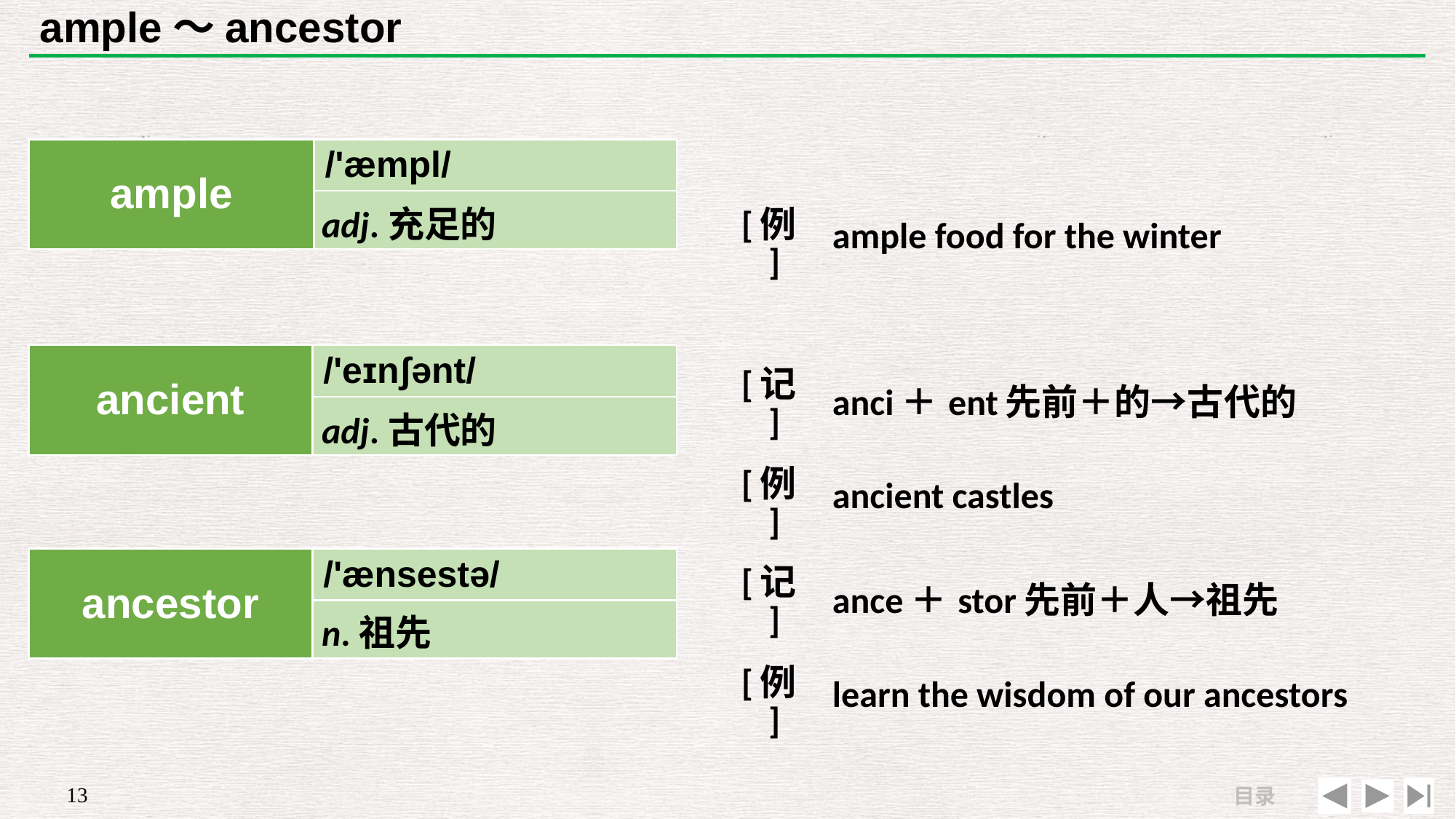

# ample～ancestor

| ample | /'æmpl/ |
| --- | --- |
|  |  |
|  |  |
| --- | --- |
| [例] | ample food for the winter |
adj.充足的
| ancient | /'eɪnʃənt/ |
| --- | --- |
|  |  |
| [记] | anci＋ent先前＋的→古代的 |
| --- | --- |
| [例] | ancient castles |
adj.古代的
| [记] | ance＋stor先前＋人→祖先 |
| --- | --- |
| [例] | learn the wisdom of our ancestors |
| ancestor | /'ænsestə/ |
| --- | --- |
|  |  |
n.祖先